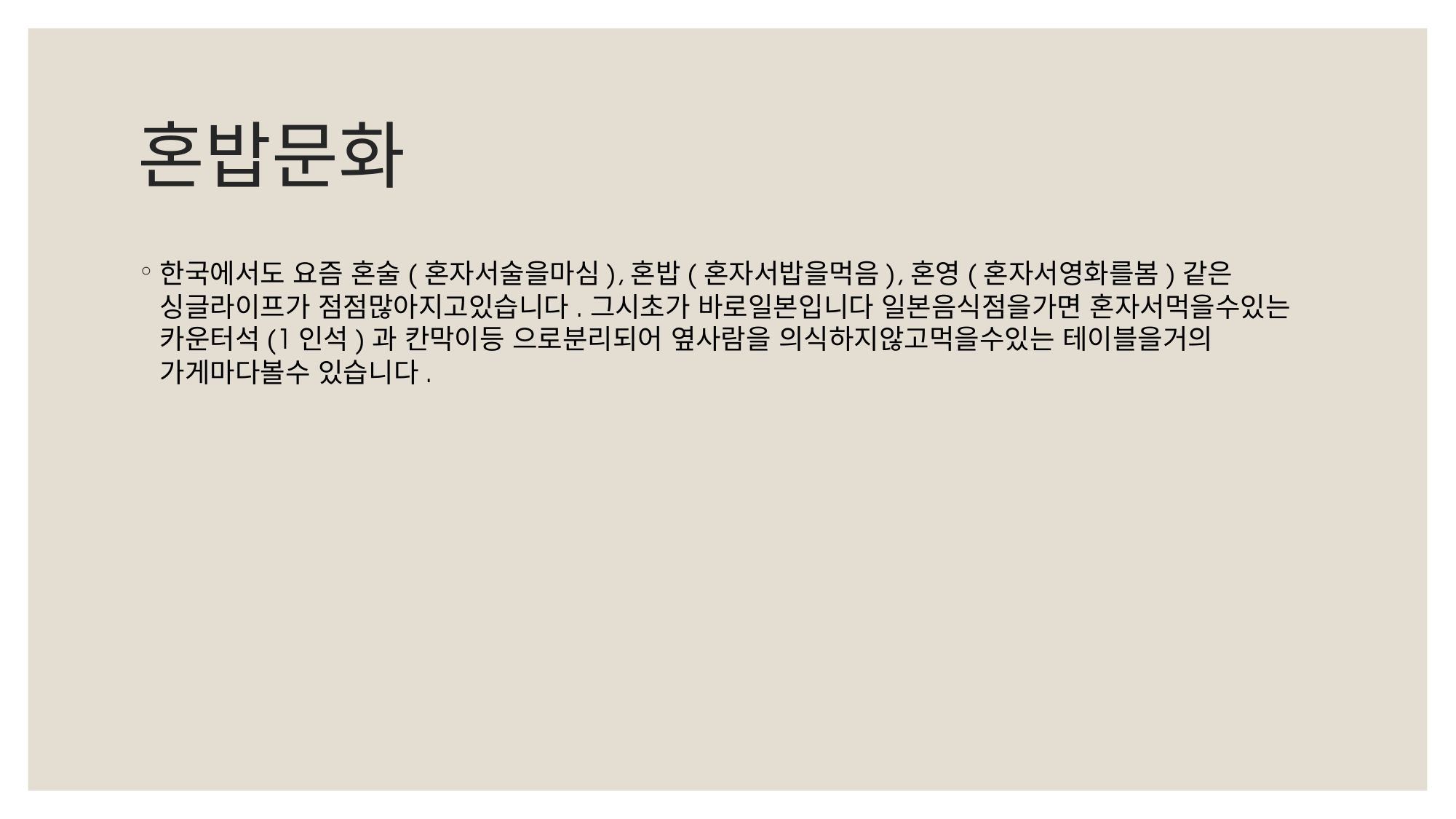

# 혼밥문화
한국에서도 요즘 혼술(혼자서술을마심),혼밥(혼자서밥을먹음),혼영(혼자서영화를봄)같은 싱글라이프가 점점많아지고있습니다.그시초가 바로일본입니다 일본음식점을가면 혼자서먹을수있는 카운터석(1인석)과 칸막이등 으로분리되어 옆사람을 의식하지않고먹을수있는 테이블을거의 가게마다볼수 있습니다.